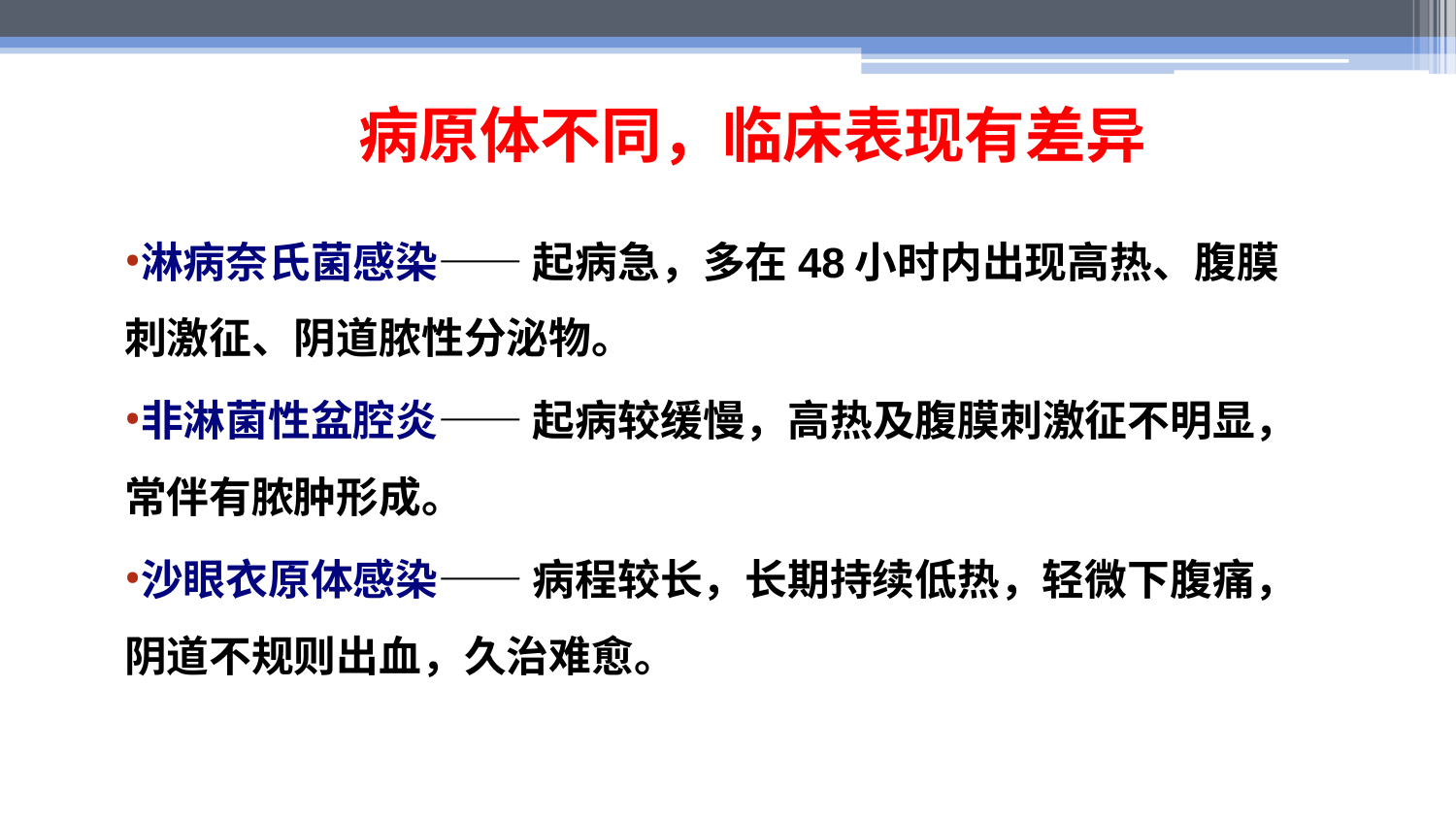

# 病原体不同，临床表现有差异
淋病奈氏菌感染—— 起病急，多在48小时内出现高热、腹膜刺激征、阴道脓性分泌物。
非淋菌性盆腔炎—— 起病较缓慢，高热及腹膜刺激征不明显，常伴有脓肿形成。
沙眼衣原体感染—— 病程较长，长期持续低热，轻微下腹痛，阴道不规则出血，久治难愈。